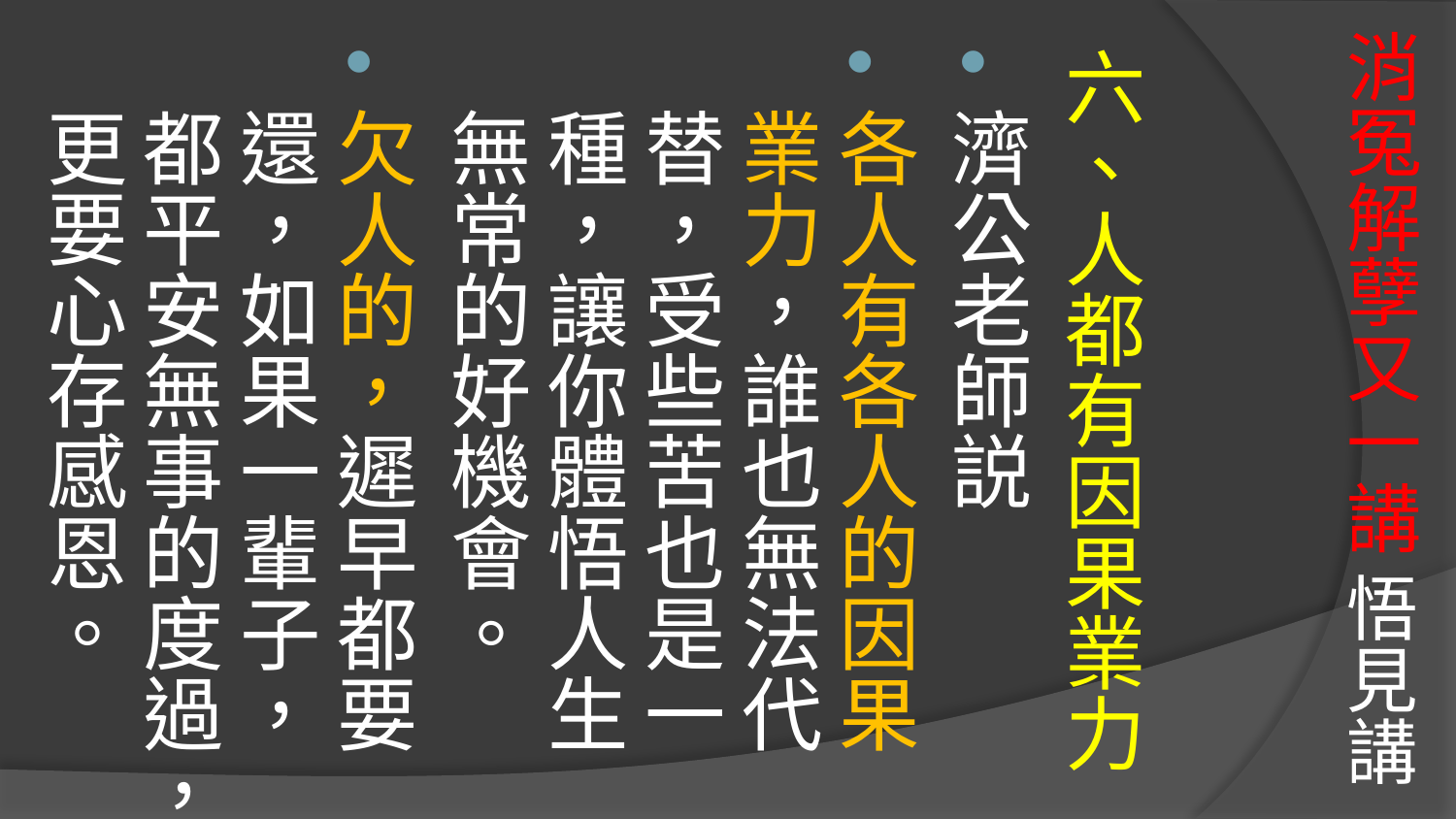

# 消冤解孽又一講 悟見講
六、人都有因果業力
濟公老師説
各人有各人的因果業力，誰也無法代替，受些苦也是一種，讓你體悟人生無常的好機會。
欠人的，遲早都要還，如果一輩子，都平安無事的度過，更要心存感恩。